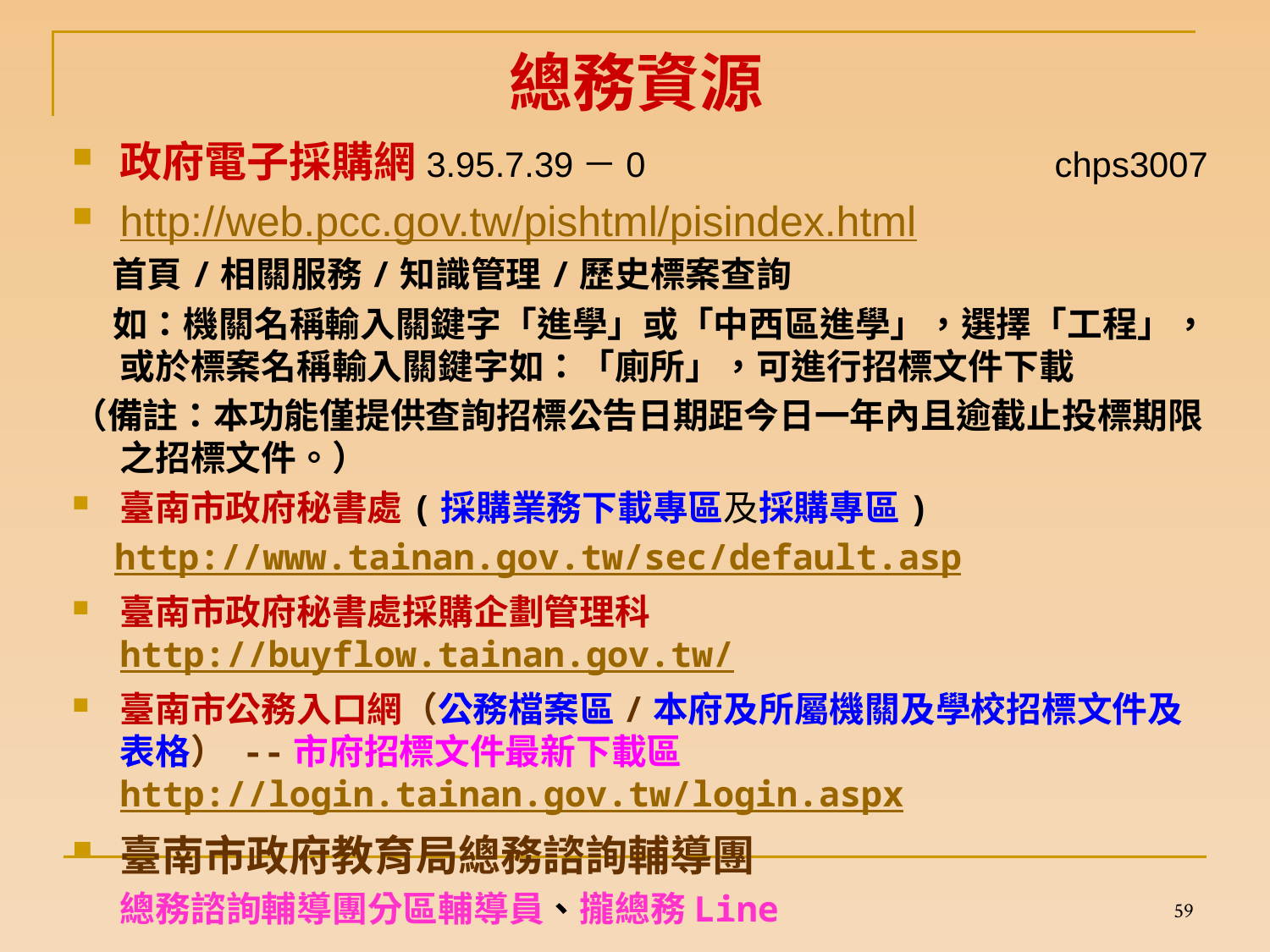

# 總務資源
政府電子採購網3.95.7.39－0                                          chps3007
http://web.pcc.gov.tw/pishtml/pisindex.html
    首頁/相關服務/知識管理/歷史標案查詢
    如：機關名稱輸入關鍵字「進學」或「中西區進學」，選擇「工程」，或於標案名稱輸入關鍵字如：「廁所」，可進行招標文件下載
（備註：本功能僅提供查詢招標公告日期距今日一年內且逾截止投標期限之招標文件。）
臺南市政府秘書處(採購業務下載專區及採購專區)
  http://www.tainan.gov.tw/sec/default.asp
臺南市政府秘書處採購企劃管理科http://buyflow.tainan.gov.tw/
臺南市公務入口網（公務檔案區/本府及所屬機關及學校招標文件及表格） --市府招標文件最新下載區http://login.tainan.gov.tw/login.aspx
臺南市政府教育局總務諮詢輔導團
總務諮詢輔導團分區輔導員、攏總務Line

59